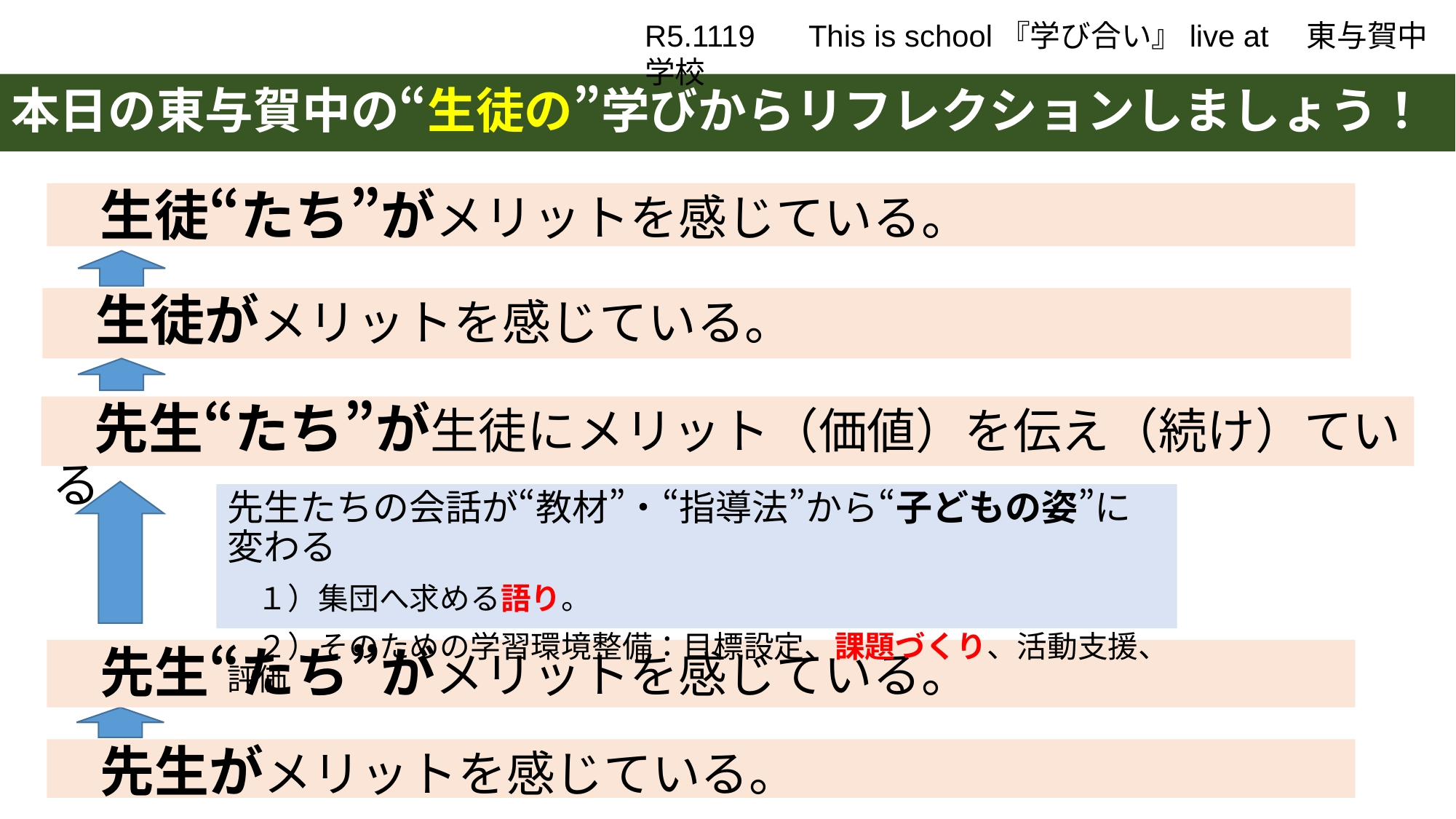

R5.1119 　This is school『学び合い』live at　東与賀中学校
# 本日の東与賀中の“生徒の”学びからリフレクションしましょう！
　生徒“たち”がメリットを感じている。

　生徒がメリットを感じている。

　先生“たち”が生徒にメリット（価値）を伝え（続け）ている

先生たちの会話が“教材”・“指導法”から“子どもの姿”に変わる
　１）集団へ求める語り。
　２）そのための学習環境整備：目標設定、課題づくり、活動支援、評価
　先生“たち”がメリットを感じている。

　先生がメリットを感じている。
3